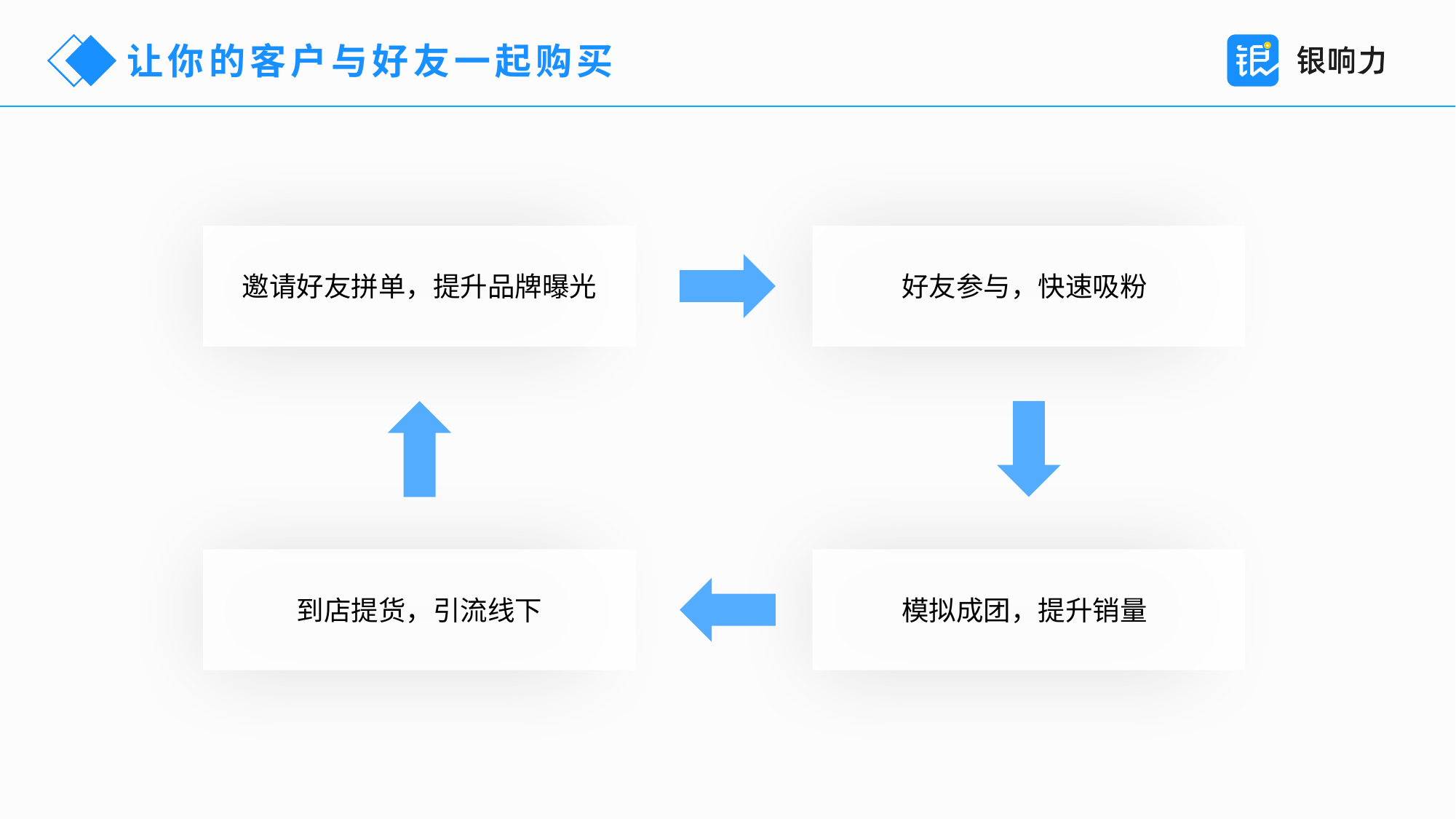

让你的客户与好友一起购买

邀请好友拼单，提升品牌曝光
好友参与，快速吸粉

到店提货，引流线下
模拟成团，提升销量